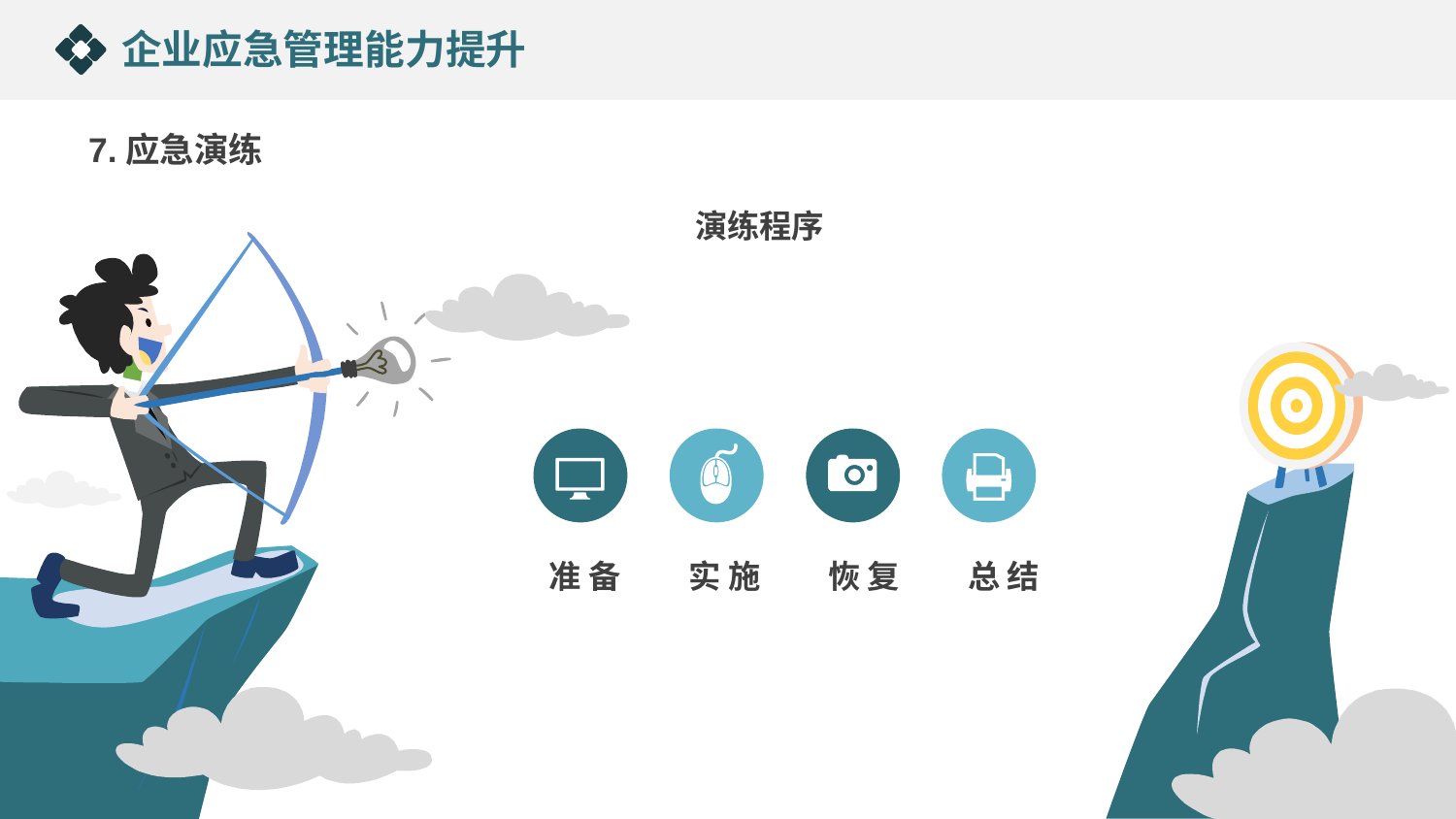

企业应急管理能力提升
7.应急演练
演练程序

准 备
实 施
恢 复
总 结